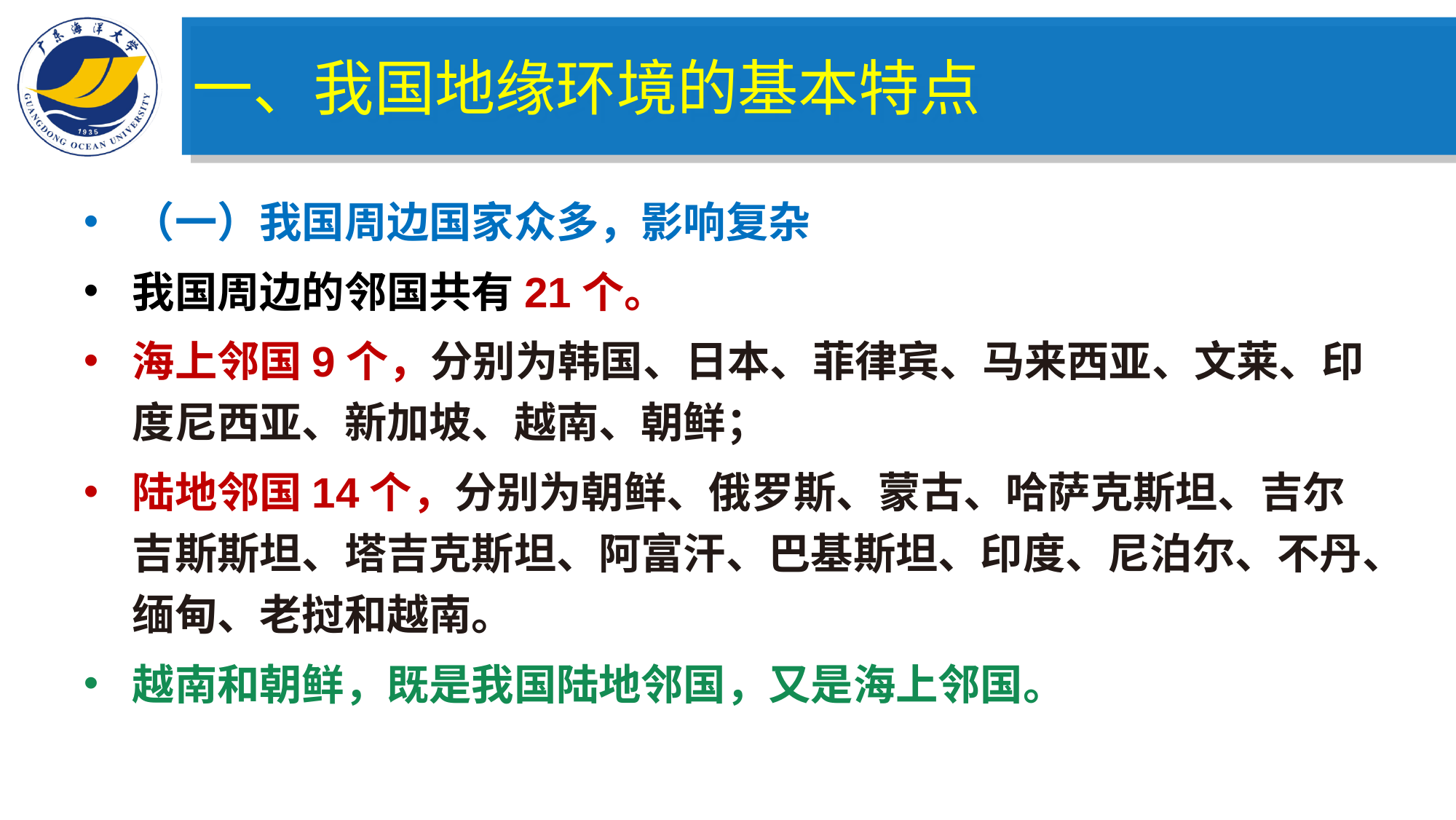

一、我国地缘环境的基本特点
（一）我国周边国家众多，影响复杂
我国周边的邻国共有21个。
海上邻国9个，分别为韩国、日本、菲律宾、马来西亚、文莱、印度尼西亚、新加坡、越南、朝鲜；
陆地邻国14个，分别为朝鲜、俄罗斯、蒙古、哈萨克斯坦、吉尔吉斯斯坦、塔吉克斯坦、阿富汗、巴基斯坦、印度、尼泊尔、不丹、缅甸、老挝和越南。
越南和朝鲜，既是我国陆地邻国，又是海上邻国。